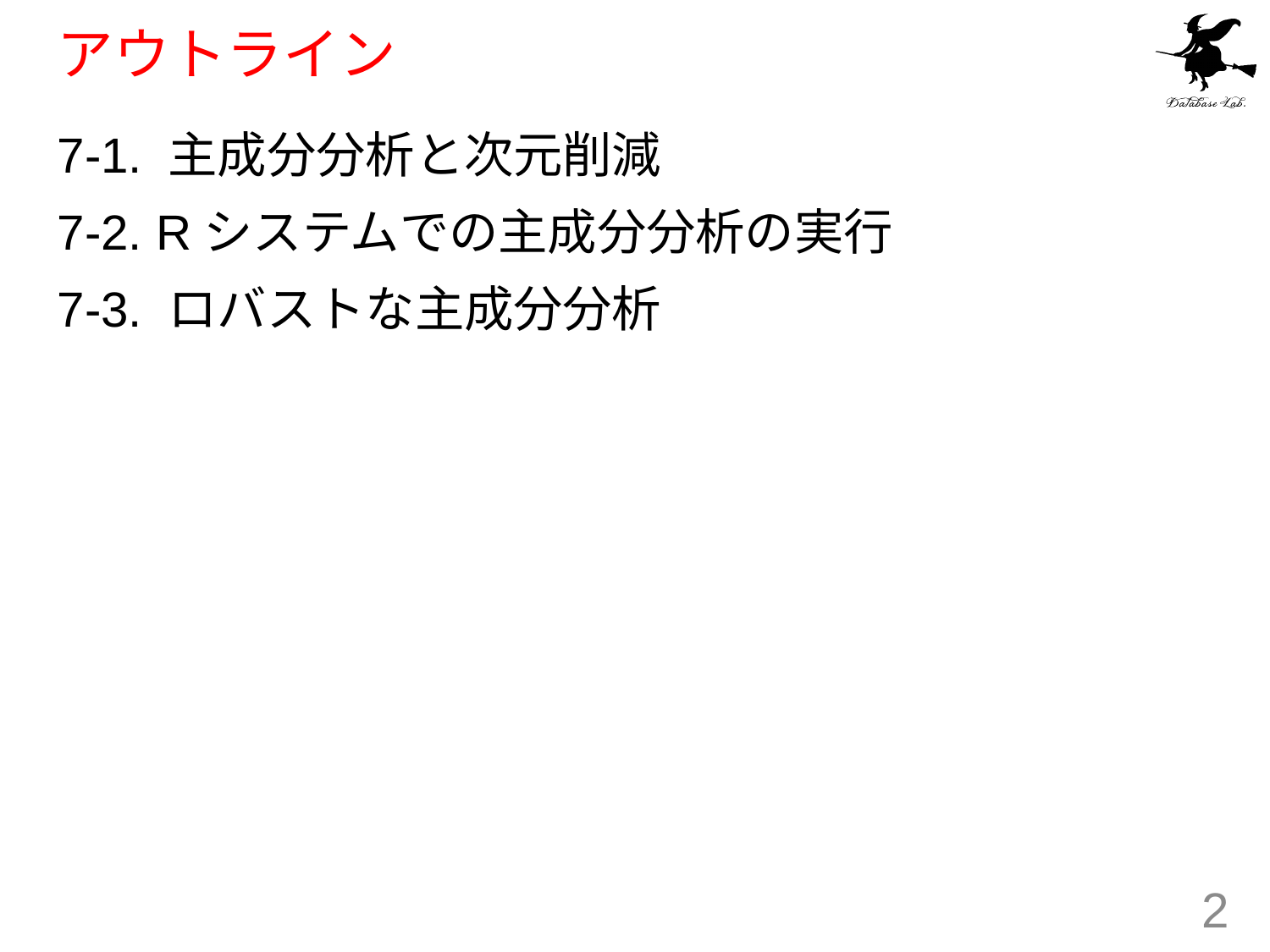

# アウトライン
7-1. 主成分分析と次元削減
7-2. Rシステムでの主成分分析の実行
7-3. ロバストな主成分分析
2